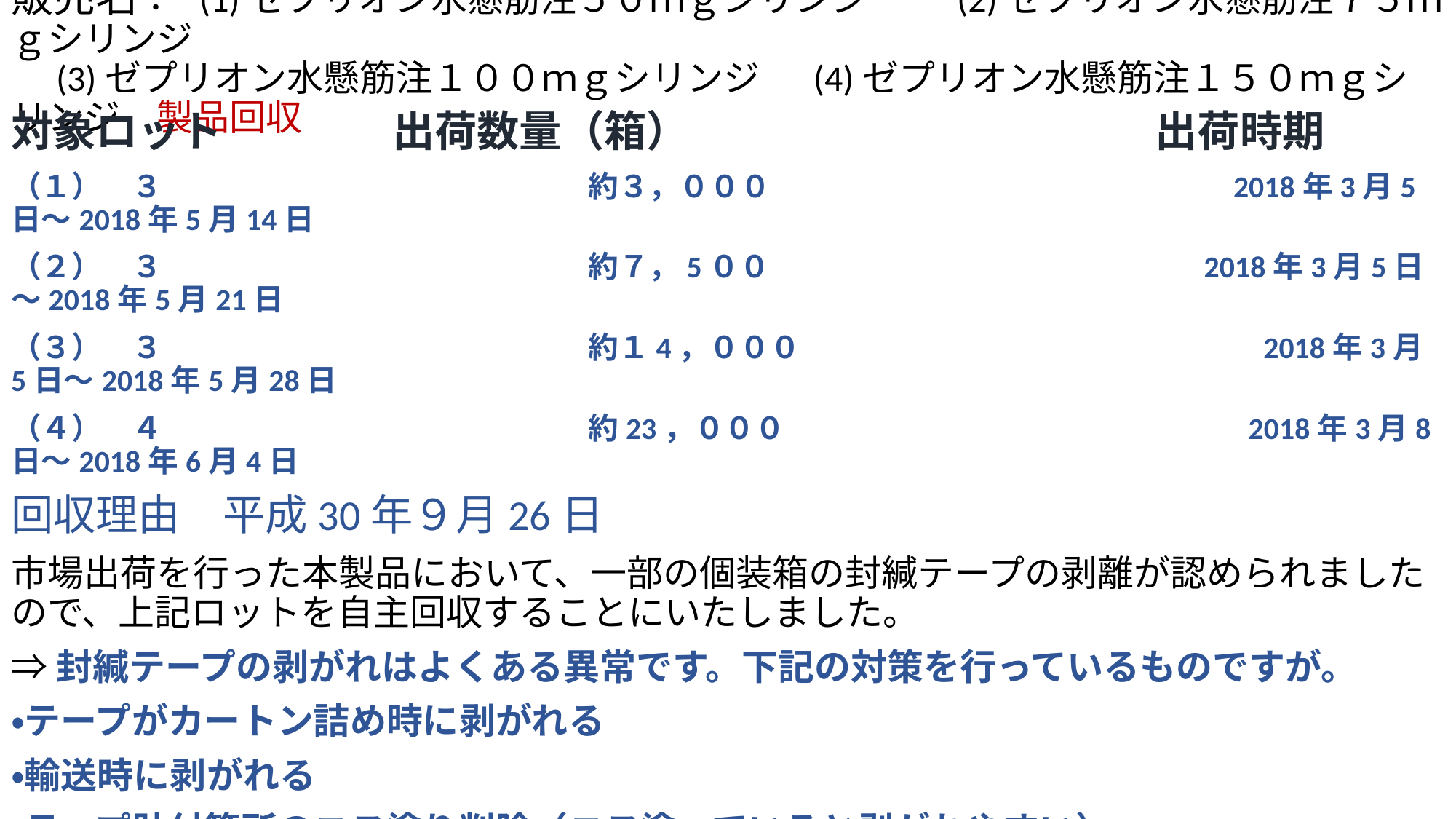

# 販売名：  (1)ゼプリオン水懸筋注５０ｍｇシリンジ　　 (2)ゼプリオン水懸筋注７５ｍｇシリンジ 　(3)ゼプリオン水懸筋注１００ｍｇシリンジ　 (4)ゼプリオン水懸筋注１５０ｍｇシリンジ　製品回収
対象ロット　　　　出荷数量（箱）　　　　　　　　　　　出荷時期
（１）　３　　　　　　　　　　　　　　約３，０００　　　　　　　　　　　　　　　2018年3月5日～2018年5月14日
（２）　３　　　　　　　　　　　　　　約７，5００　　　         　　　　　　　　　2018年3月5日～2018年5月21日
（３）　３　　　　　　　　　　　　　　約１4，０００　　　　　　　　　　　　　　　2018年3月5日～2018年5月28日
（４）　４　　　　　　　　　　　　　　約23，０００　　　　　　　　　　　　　　　2018年3月8日～2018年6月4日
回収理由　平成30年９月26日
市場出荷を行った本製品において、一部の個装箱の封緘テープの剥離が認められましたので、上記ロットを自主回収することにいたしました。
⇒封緘テープの剥がれはよくある異常です。下記の対策を行っているものですが。
・テープがカートン詰め時に剥がれる
・輸送時に剥がれる
・テープ貼付箇所のニス塗り削除（ニス塗っていると剥がれやすい）
・反対側にテープを貼付する（手シールだと、箱に・マークを付けるとか）